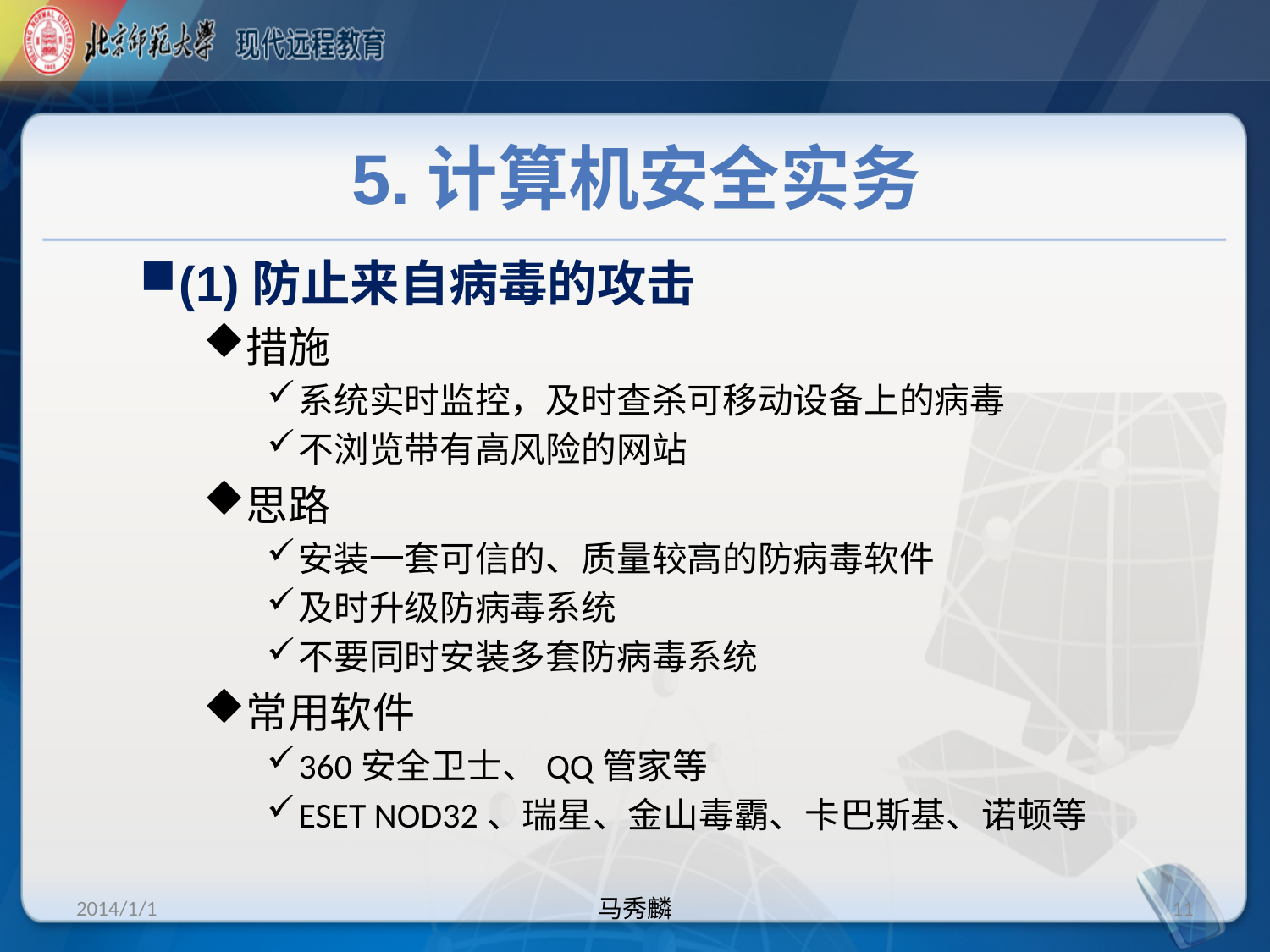

# 5.计算机安全实务
(1)防止来自病毒的攻击
措施
系统实时监控，及时查杀可移动设备上的病毒
不浏览带有高风险的网站
思路
安装一套可信的、质量较高的防病毒软件
及时升级防病毒系统
不要同时安装多套防病毒系统
常用软件
360安全卫士、QQ管家等
ESET NOD32、瑞星、金山毒霸、卡巴斯基、诺顿等
2014/1/1
马秀麟
11